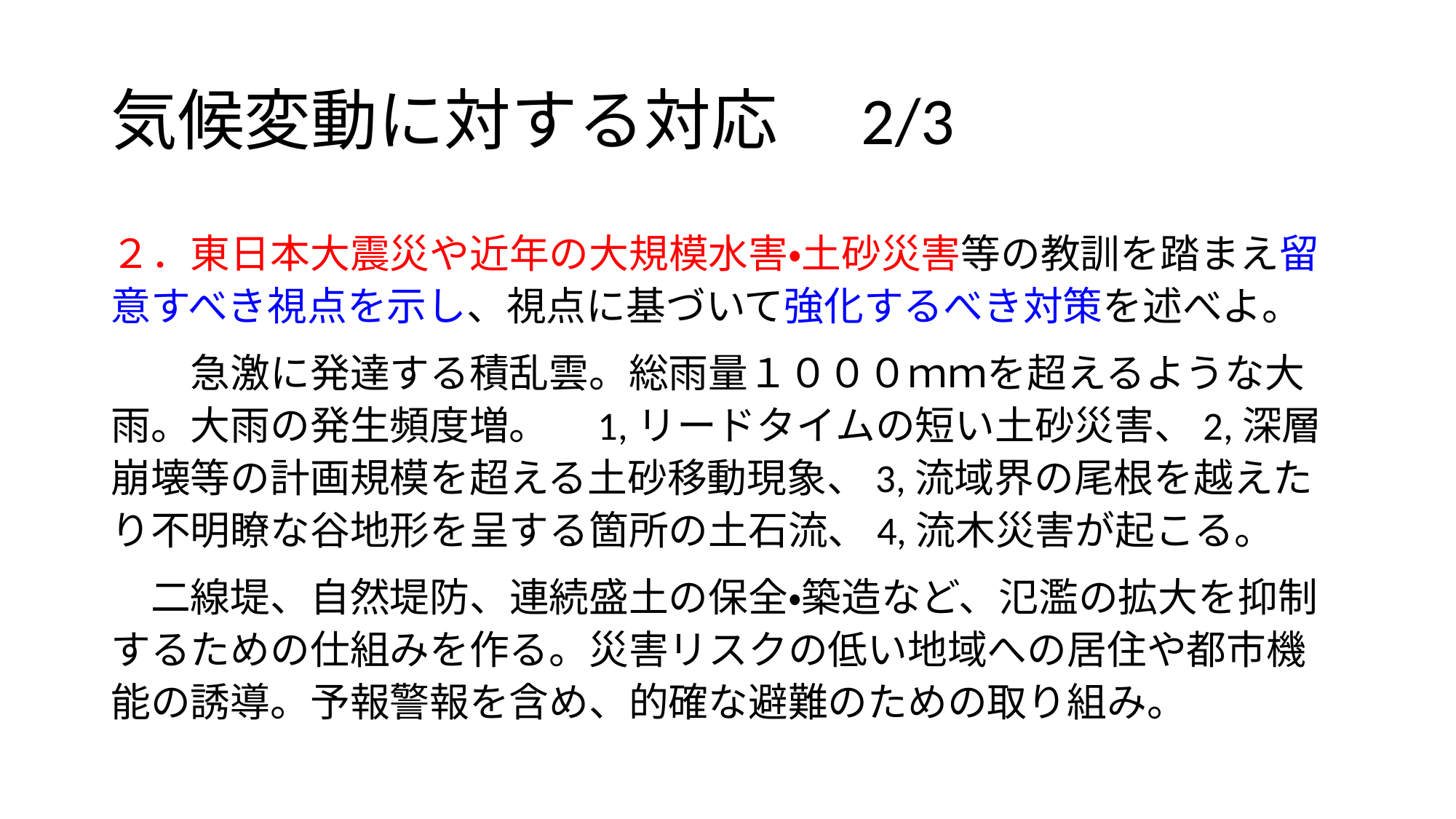

# 気候変動に対する対応　2/3
２．東日本大震災や近年の大規模水害・土砂災害等の教訓を踏まえ留意すべき視点を示し、視点に基づいて強化するべき対策を述べよ。
　　急激に発達する積乱雲。総雨量１０００ｍｍを超えるような大雨。大雨の発生頻度増。　1,リードタイムの短い土砂災害、2,深層崩壊等の計画規模を超える土砂移動現象、3,流域界の尾根を越えたり不明瞭な谷地形を呈する箇所の土石流、4,流木災害が起こる。
　二線堤、自然堤防、連続盛土の保全・築造など、氾濫の拡大を抑制するための仕組みを作る。災害リスクの低い地域への居住や都市機能の誘導。予報警報を含め、的確な避難のための取り組み。